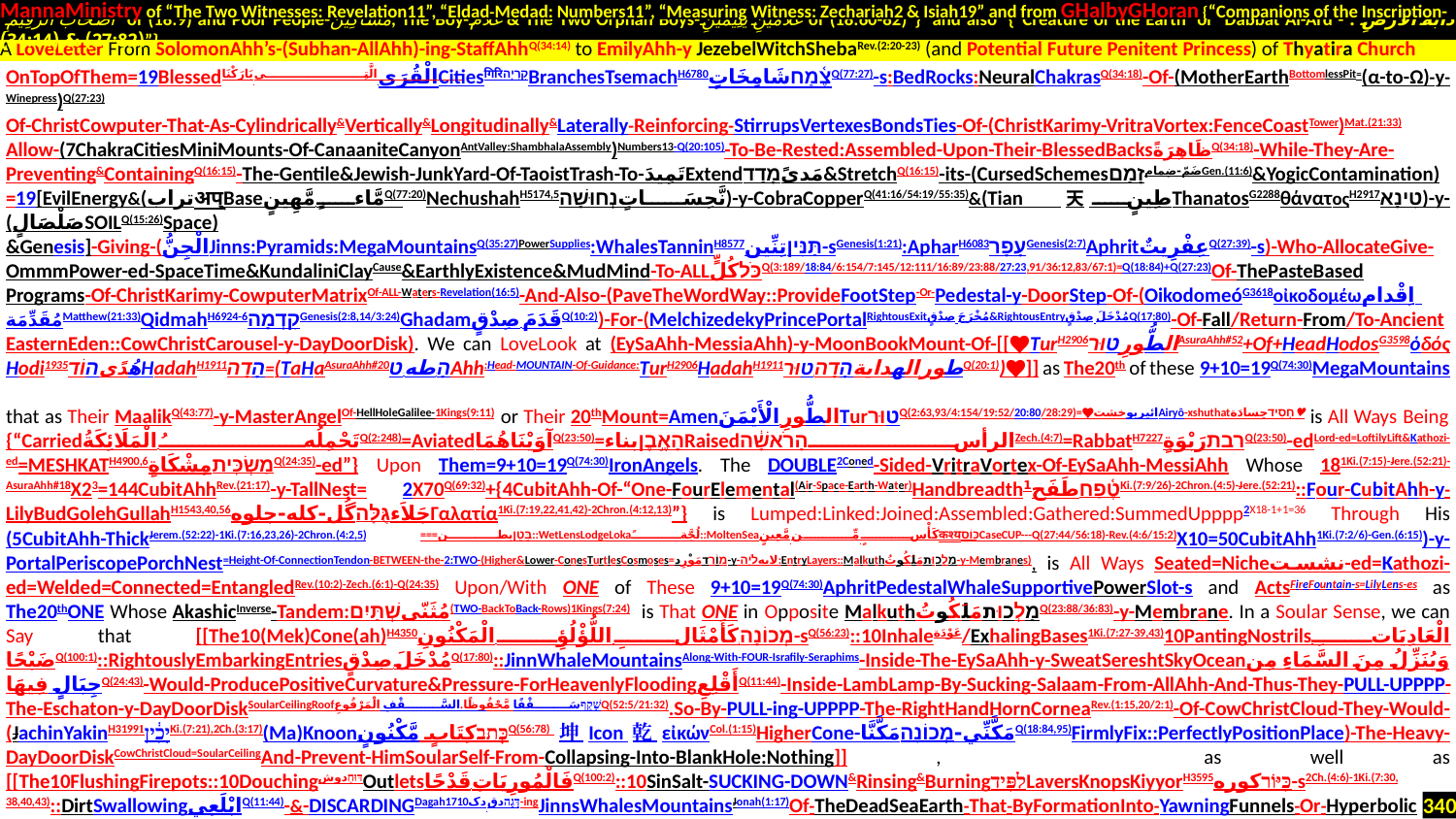

MannaMinistry of “The Two Witnesses: Revelation11”, “Eldad-Medad: Numbers11”, “Measuring Witness: Zechariah2 & Isiah19” and from GHalbyGHoran {“Companions of the Inscription-
 أَصْحَابَ الرَّقِيمِ  of (18:9) and Poor People-مَسَاكِينَ, The Boy-غُلَامُ & The Two Orphan Boys-غُلَامَيْنِ يَتِيمَيْنِ of (18:60-82)”}  and also  {“Creature of the Earth  or  Dabbat Al-Ard - دَابَّةُ الْأَرْضِ : (27:82) & (34:14)”}
.
OnTopOfThem=19Blessedالْقُرَى الَّتِي بَارَكْنَاCitiesगिरिקִרְיָהBranchesTsemachH6780צֶ֫מַחشَامِخَاتٍQ(77:27)-s:BedRocks:NeuralChakrasQ(34:18)-Of-(MotherEarthBottomlessPit=(α-to-Ω)-y-Winepress)Q(27:23)
Of-ChristCowputer-That-As-Cylindrically&Vertically&Longitudinally&Laterally-Reinforcing-StirrupsVertexesBondsTies-Of-(ChristKarimy-VritraVortex:FenceCoastTower)Mat.(21:33)
Allow-(7ChakraCitiesMiniMounts-Of-CanaaniteCanyonAntValley:ShambhalaAssembly)Numbers13-Q(20:105)-To-Be-Rested:Assembled-Upon-Their-BlessedBacksظَاهِرَةًQ(34:18)-While-They-Are- Preventing&ContainingQ(16:15)-The-Gentile&Jewish-JunkYard-Of-TaoistTrash-To-تَمِيدَExtendمَدىًמָדַד&StretchQ(16:15)-its-(CursedSchemesضَمّ-ضِمامזָמַםGen.(11:6)&YogicContamination)
=19[EvilEnergy&(ترابअप्Baseمَّاءٍ مَّهِينٍQ(77:20)NechushahH5174,5نَّحِسَاتٍנְחוּשָׁה)-y-CobraCopperQ(41:16/54:19/55:35)&(Tian天طِينٍThanatosG2288θάνατοςH2917טִינָא)-y-(صَلْصَالٍSOILQ(15:26)Space)
&Genesis]-Giving-(الْجِنُّJinns:Pyramids:MegaMountainsQ(35:27)PowerSupplies:WhalesTanninH8577תַּנִּיןتِنِّين-sGenesis(1:21):ApharH6083עָפָרGenesis(2:7)AphritعِفْرِيتٌQ(27:39)-s)-Who-AllocateGive-
OmmmPower-ed-SpaceTime&KundaliniClayCause&EarthlyExistence&MudMind-To-ALLכֹּלكُلٍّQ(3:189/18:84/6:154/7:145/12:111/16:89/23:88/27:23,91/36:12,83/67:1)=Q(18:84)+Q(27:23)Of-ThePasteBased Programs-Of-ChristKarimy-CowputerMatrixOf-ALL-Waters-Revelation(16:5)-And-Also-(PaveTheWordWay::ProvideFootStep-Or-Pedestal-y-DoorStep-Of-(OikodomeóG3618οἰκοδομέωاِقْدام
مُقَدِّمَةMatthew(21:33)QidmahH6924-6קִדְמָהGenesis(2:8,14/3:24)Ghadamقَدَمَ صِدْقٍQ(10:2))-For-(MelchizedekyPrincePortalRightousExitمُخْرَجَ صِدْقٍ&RightousEntryمُدْخَلَ صِدْقٍQ(17:80)-Of-Fall/Return-From/To-Ancient
EasternEden::CowChristCarousel-y-DayDoorDisk). We can LoveLook at (EySaAhh-MessiaAhh)-y-MoonBookMount-Of-[[♥TurH2906الطُّورِטוּרAsuraAhh#52+Of+HeadHodosG3598ὁδός Hodi1935هُدًىהוֹדHadahH1911הָדָה=(TaHaAsuraAhh#20הָ-طه-טAhh:Head-MOUNTAIN-Of-Guidance:TurH2906HadahH1911طور الهدایةהָדָה.טוּרQ(20:1))♥]] as The20th of these 9+10=19Q(74:30)MegaMountains
that as Their MaalikQ(43:77)-y-MasterAngelOf-HellHoleGalilee-1Kings(9:11) or Their 20thMount=Amenالطُّورِ الْأَيْمَنَTurטוּרQ(2:63,93/4:154/19:52/20:80/28:29)=♥ائیریوخشتAiryô-xshuthatחָסִידحِسادَة♥ is All Ways Being {“Carriedتَحْمِلُهُ الْمَلَائِكَةُQ(2:248)=AviatedآوَيْنَاهُمَاQ(23:50)=הָאֶ֣בֶןبناءRaisedالرأسהָרֹאשָׁ֔הZech.(4:7)=RabbatH7227רבתرَبْوَةٍQ(23:50)-edLord-ed=LoftilyLift&Kathozi-ed=MESHKATH4900,6מַשְׂכִּיתمِشْكَاةٍQ(24:35)-ed”} Upon Them=9+10=19Q(74:30)IronAngels. The DOUBLE2Coned-Sided-VritraVortex-Of-EySaAhh-MessiAhh Whose 181Ki.(7:15)-Jere.(52:21)-AsuraAhh#18X23=144CubitAhhRev.(21:17)-y-TallNest= 2X70Q(69:32)+{4CubitAhh-Of-“One-FourElemental(Air-Space-Earth-Water)Handbreadthטֶ֫פַחطَفَح1Ki.(7:9/26)-2Chron.(4:5)-Jere.(52:21)::Four-CubitAhh-y-LilyBudGolehGullahH1543,40,56جَلاَءגֻּלָּהگُل-کله-جلوهΓαλατία1Ki.(7:19,22,41,42)-2Chron.(4:12,13)”} is Lumped:Linked:Joined:Assembled:Gathered:SummedUpppp2X18-1+1=36 Through His (5CubitAhh-ThickJerem.(52:22)-1Ki.(7:16,23,26)-2Chron.(4:2,5) ===בֶּטֶןبطن::WetLensLodgeLokaلُجَّةً::MoltenSeaكَأْسٍ مِّن مَّعِينٍकश्यכּוֹסCaseCUP---Q(27:44/56:18)-Rev.(4:6/15:2)X10=50CubitAhh1Ki.(7:2/6)-Gen.(6:15))-y-PortalPeriscopePorchNest=Height-Of-ConnectionTendon-BETWEEN-the-2:TWO-(Higher&Lower-ConesTurtlesCosmoses=מוֹרָדمَوْرِد-y-لایهלֹיָה:EntryLayers::Malkuthמַלְכוּתمَلَكُوتُ-y-Membranes), is All Ways Seated=Nicheنشست-ed=Kathozi-ed=Welded=Connected=EntangledRev.(10:2)-Zech.(6:1)-Q(24:35) Upon/With ONE of These 9+10=19Q(74:30)AphritPedestalWhaleSupportivePowerSlot-s and ActsFireFountain-s=LilyLens-es as The20thONE Whose AkashicInverse-Tandem:مُثَنّىשְׁתַּיִם(TWO-BackToBack-Rows)1Kings(7:24). is That ONE in Opposite MalkuthמַלְכוּתمَلَكُوتُQ(23:88/36:83)-y-Membrane. In a Soular Sense, we can Say that [[The10(Mek)Cone(ah)H4350מְכוֹנָה.كَأَمْثَالِ اللُّؤْلُؤِ الْمَكْنُونِ-sQ(56:23)::10Inhaleعَوْدَة/ExhalingBases1Ki.(7:27-39,43)10PantingNostrilsالْعَادِيَاتِ ضَبْحًاQ(100:1)::RightouslyEmbarkingEntriesمُدْخَلَ صِدْقٍQ(17:80)::JinnWhaleMountainsAlong-With-FOUR-Israfily-Seraphims-Inside-The-EySaAhh-y-SweatSereshtSkyOceanوَيُنَزِّلُ مِنَ السَّمَاءِ مِن جِبَالٍ فِيهَاQ(24:43)-Would-ProducePositiveCurvature&Pressure-ForHeavenlyFloodingأَقْلِعِQ(11:44)-Inside-LambLamp-By-Sucking-Salaam-From-AllAhh-And-Thus-They-PULL-UPPPP-The-Eschaton-y-DayDoorDiskSoularCeilingRoofשָׁקַףسَقْفًا مَّحْفُوظًا.السَّقْفِ الْمَرْفُوعِQ(52:5/21:32).So-By-PULL-ing-UPPPP-The-RightHandHornCorneaRev.(1:15,20/2:1)-Of-CowChristCloud-They-Would-(JachinYakinH3199יָכִ֔ין1Ki.(7:21),2Ch.(3:17)(Ma)Knoonכְּתַבكِتَابٍ مَّكْنُونٍQ(56:78)坤Icon乾εἰκώνCol.(1:15)HigherCone-مَكَّنِّي-מְכוֹנָהمَكَّنَّاQ(18:84,95)FirmlyFix::PerfectlyPositionPlace)-The-Heavy-DayDoorDiskCowChristCloud=SoularCeilingAnd-Prevent-HimSoularSelf-From-Collapsing-Into-BlankHole:Nothing]] ,   as well as [[The10FlushingFirepots::10DouchingדּוּחַدوشOutletsفَالْمُورِيَاتِ قَدْحًاQ(100:2)::10SinSalt-SUCKING-DOWN&Rinsing&BurningלַפִּידLaversKnopsKiyyorH3595כִּיּוֹרكوره-s2Ch.(4:6)-1Ki.(7:30, 38,40,43)::DirtSwallowingابْلَعِيQ(11:44)-&-DISCARDINGDagah1710דָּגָהدق-دک-ingJinnsWhalesMountainsJonah(1:17)Of-TheDeadSeaEarth-That-ByFormationInto-YawningFunnels-Or-Hyperbolic SaddleShapesWithNegativePressure-They-would-(1)SUCK-Up-PotteryPowerPaste/EmptyEnergy/NeuralFire-From-EarthSea-&-Give-it-to-ChristCowputer;-(2)SUCK-DOWN& Prevent-TheFalseFilth-To-Reach-Upppp.They-Would-Do-This-((Without-Revolving&RunningAoundعَجَلעָגֹלH5696::::By-FourDirectional&StationaryربعרָבַעH7251-FoursquareZooming In/Out-Of-MalkuthמַלְכוּתمَلَكُوتُQ(23:88/36:83)-y-Membrane))1Ki.(7:31).That-Is-How-They-Provide-The-CowChristCloud-With-ElShaddaiBoazH1162בֹּ֫עַז1Ki.(7:21),2Ch.(3:17)Ba'asأَنزَلْنَا الْحَدِيدَ فِيهِ بَأْسٌ شَدِيدٌQ(57:25/18:2)AsuraAhh#57=Red-Al-Jafr-Who-Cut-KrishnayCrap&666GyanMudras]] , are Coupled TogetherUpDown-Pulling-Vectors-Of-Force&Meaning to StretchOutOverspread the EySaAhh-y-Axis of Creation
A LoveLetter From SolomonAhh’s-(Subhan-AllAhh)-ing-StaffAhhQ(34:14) to EmilyAhh-y JezebelWitchShebaRev.(2:20-23) (and Potential Future Penitent Princess) of Thyatira Church
340